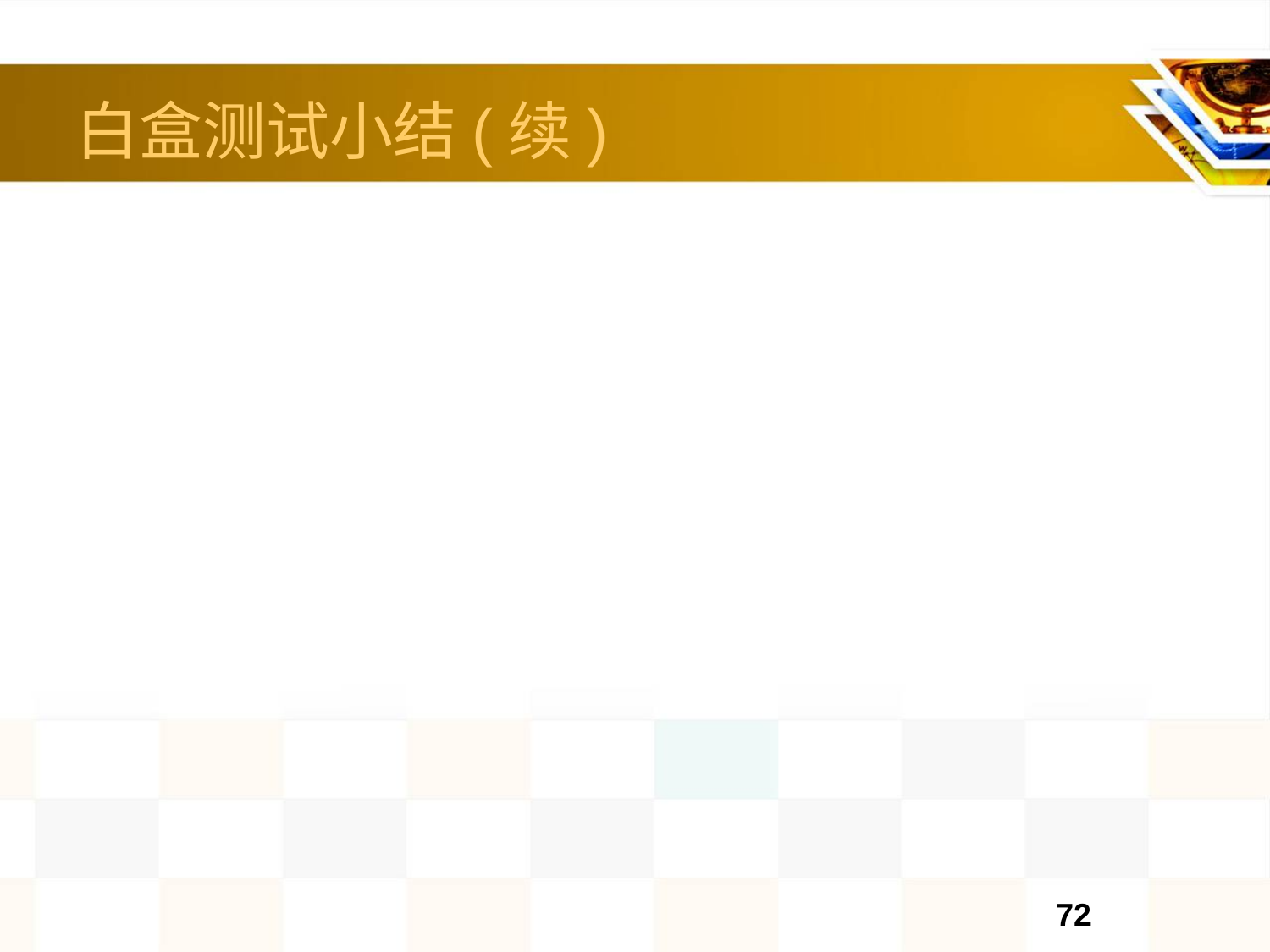

# 白盒测试小结(续)
路径覆盖法即设计出足够的测试用例来完成对被测试程序可执行路径进行全方位的执行覆盖。
基本路径法是在程序控制流图的基础上，通过分析控制结构的环路复杂性，导出基本可执行路径集合，从而设计测试用例的方法。
定义/使用法(数据流测试)是按照程序中的变量定义和使用的位置来选择程序的测试路径的一种测试方法。